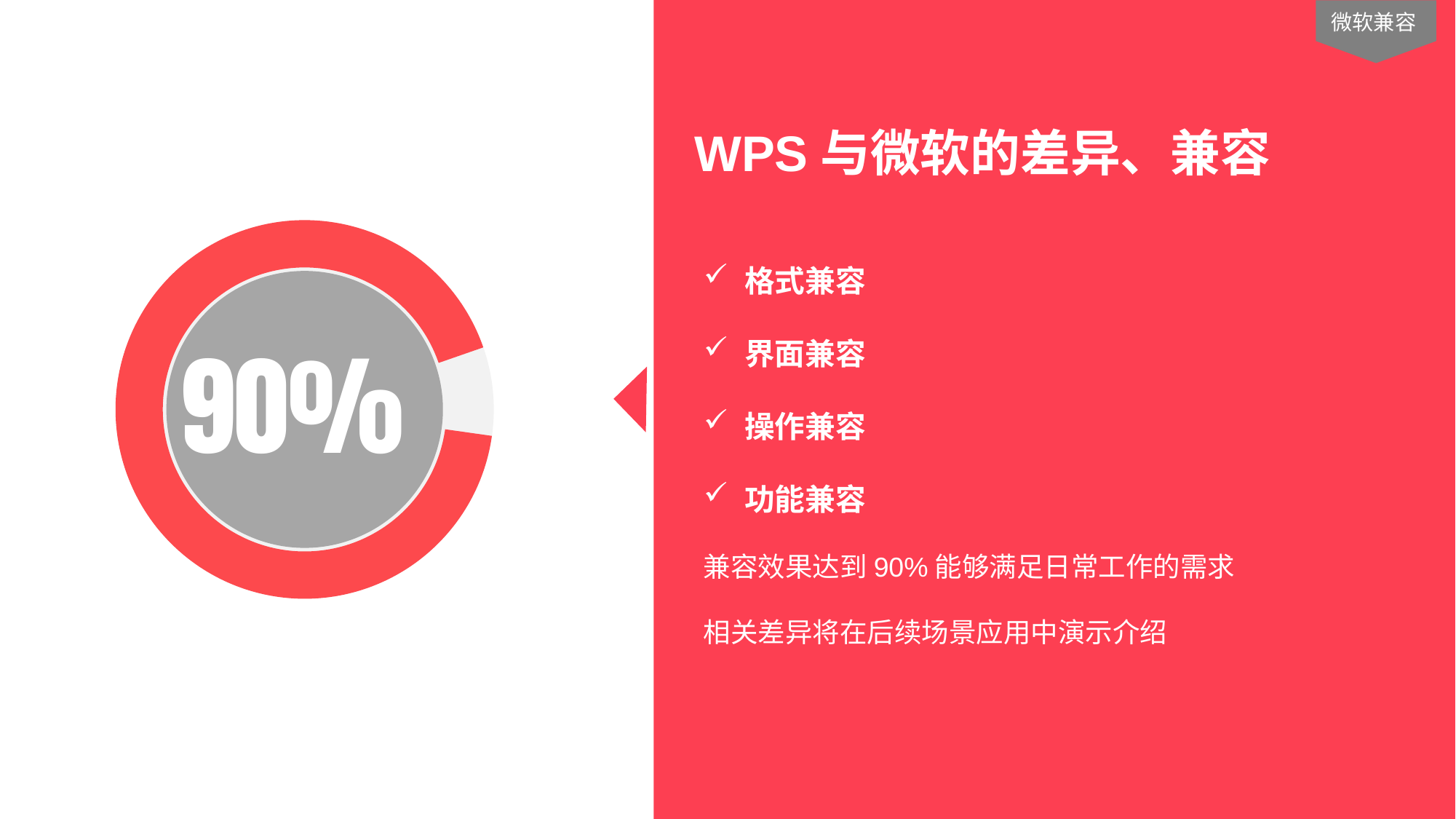

微软兼容
# WPS与微软的差异、兼容

格式兼容
界面兼容
操作兼容
功能兼容
兼容效果达到90%能够满足日常工作的需求
相关差异将在后续场景应用中演示介绍
90%